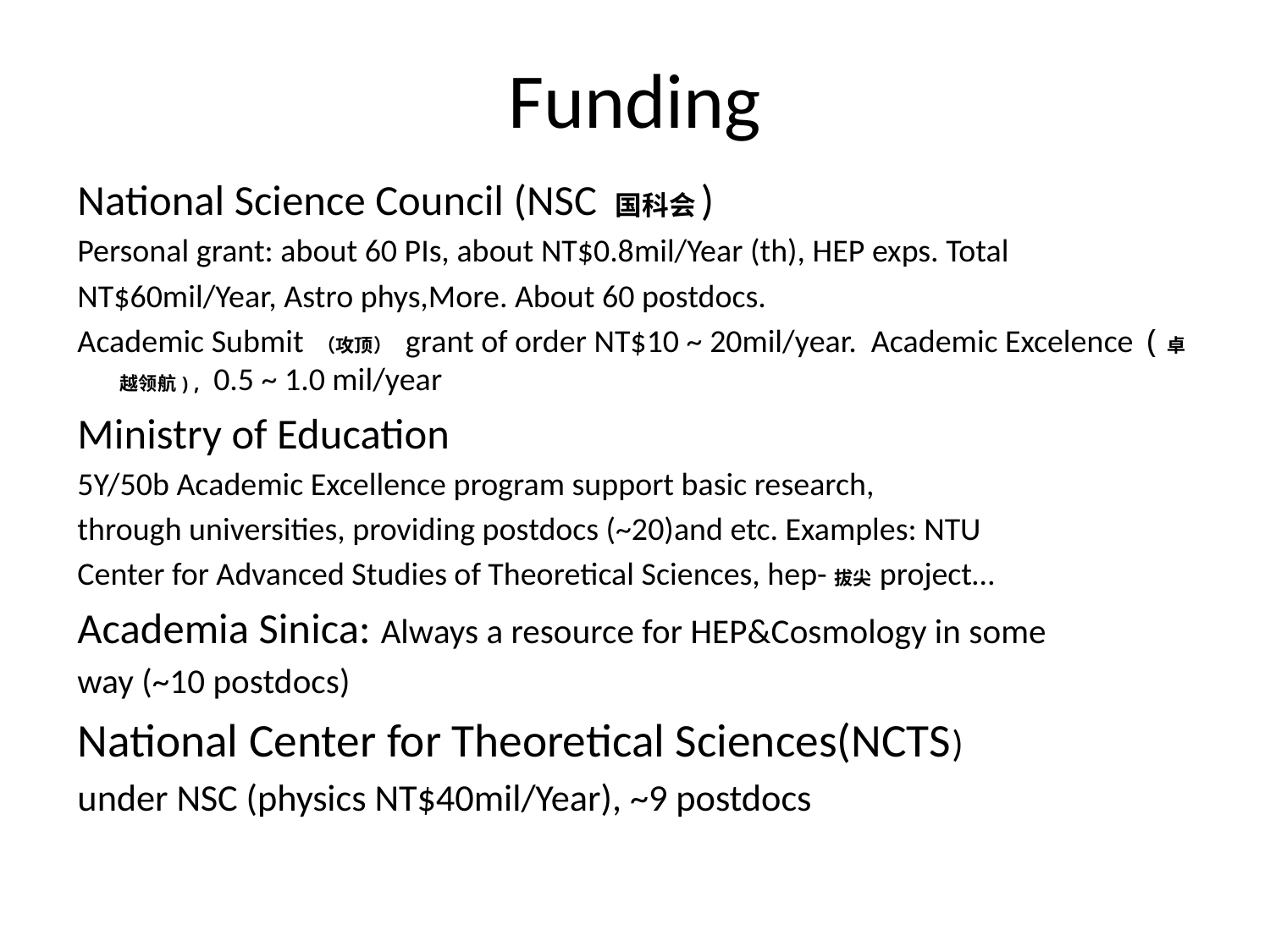

# Funding
National Science Council (NSC 国科会)
Personal grant: about 60 PIs, about NT$0.8mil/Year (th), HEP exps. Total
NT$60mil/Year, Astro phys,More. About 60 postdocs.
Academic Submit （攻顶） grant of order NT$10 ~ 20mil/year.  Academic Excelence (卓越领航), 0.5 ~ 1.0 mil/year
Ministry of Education
5Y/50b Academic Excellence program support basic research,
through universities, providing postdocs (~20)and etc. Examples: NTU
Center for Advanced Studies of Theoretical Sciences, hep-拔尖 project…
Academia Sinica: Always a resource for HEP&Cosmology in some
way (~10 postdocs)
National Center for Theoretical Sciences(NCTS)
under NSC (physics NT$40mil/Year), ~9 postdocs